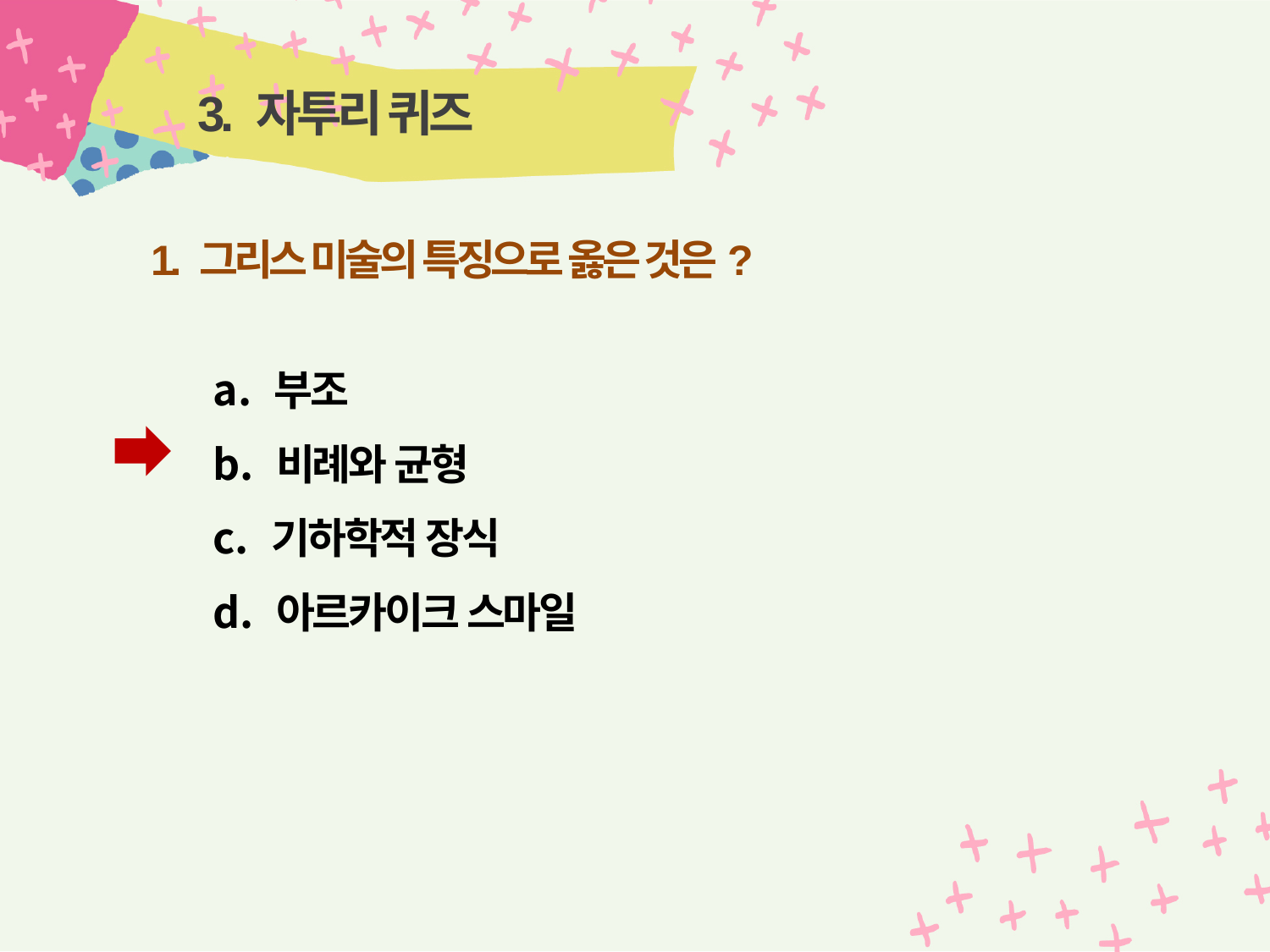

# 3. 자투리 퀴즈
1. 그리스 미술의 특징으로 옳은 것은?

 부조
 비례와 균형
 기하학적 장식
 아르카이크 스마일